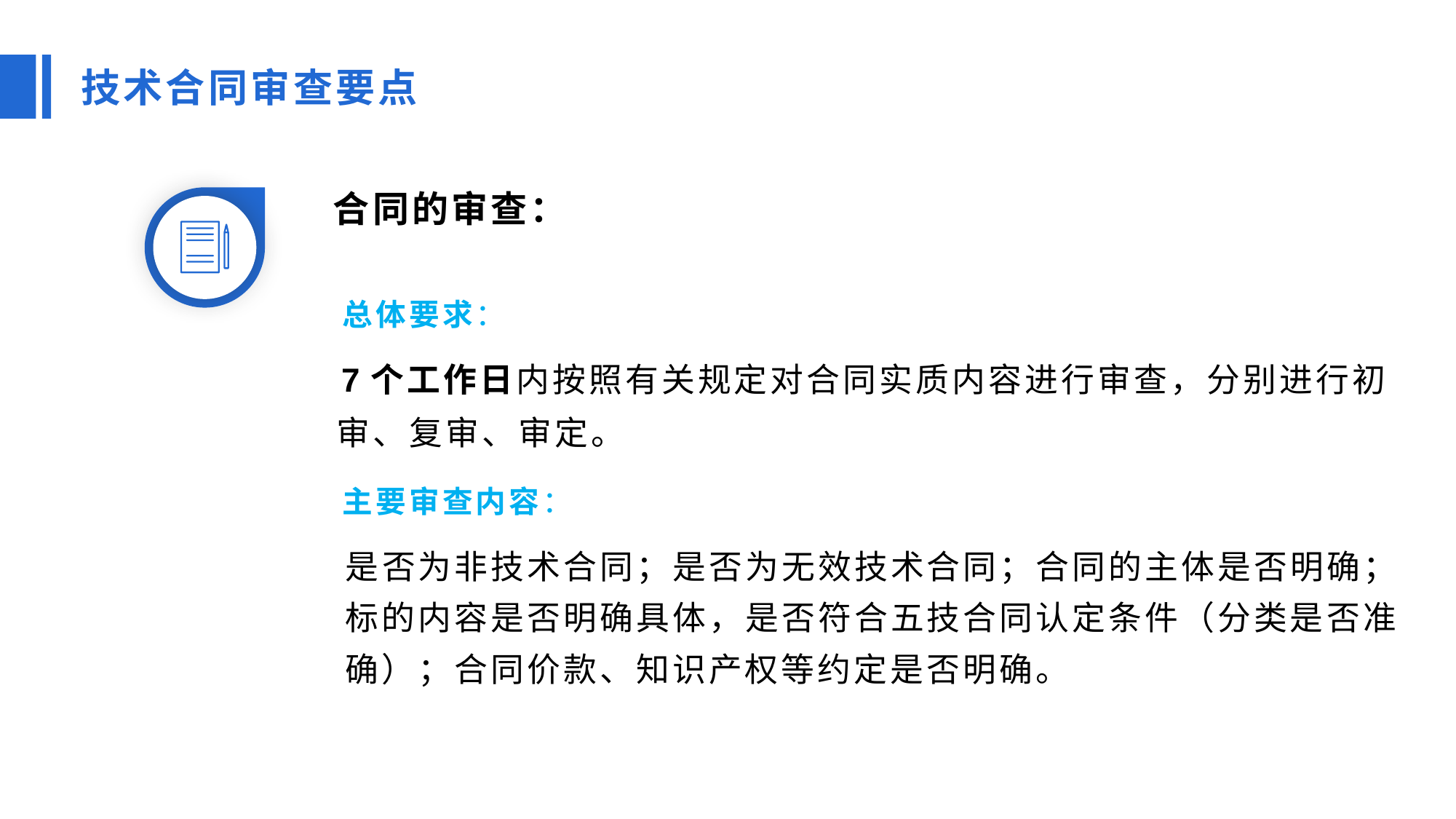

技术合同审查要点
合同的审查：

    总体要求：
    7个工作日内按照有关规定对合同实质内容进行审查，分别进行初审、复审、审定。
    主要审查内容：
    是否为非技术合同；是否为无效技术合同；合同的主体是否明确；
    标的内容是否明确具体，是否符合五技合同认定条件（分类是否准
    确）；合同价款、知识产权等约定是否明确。